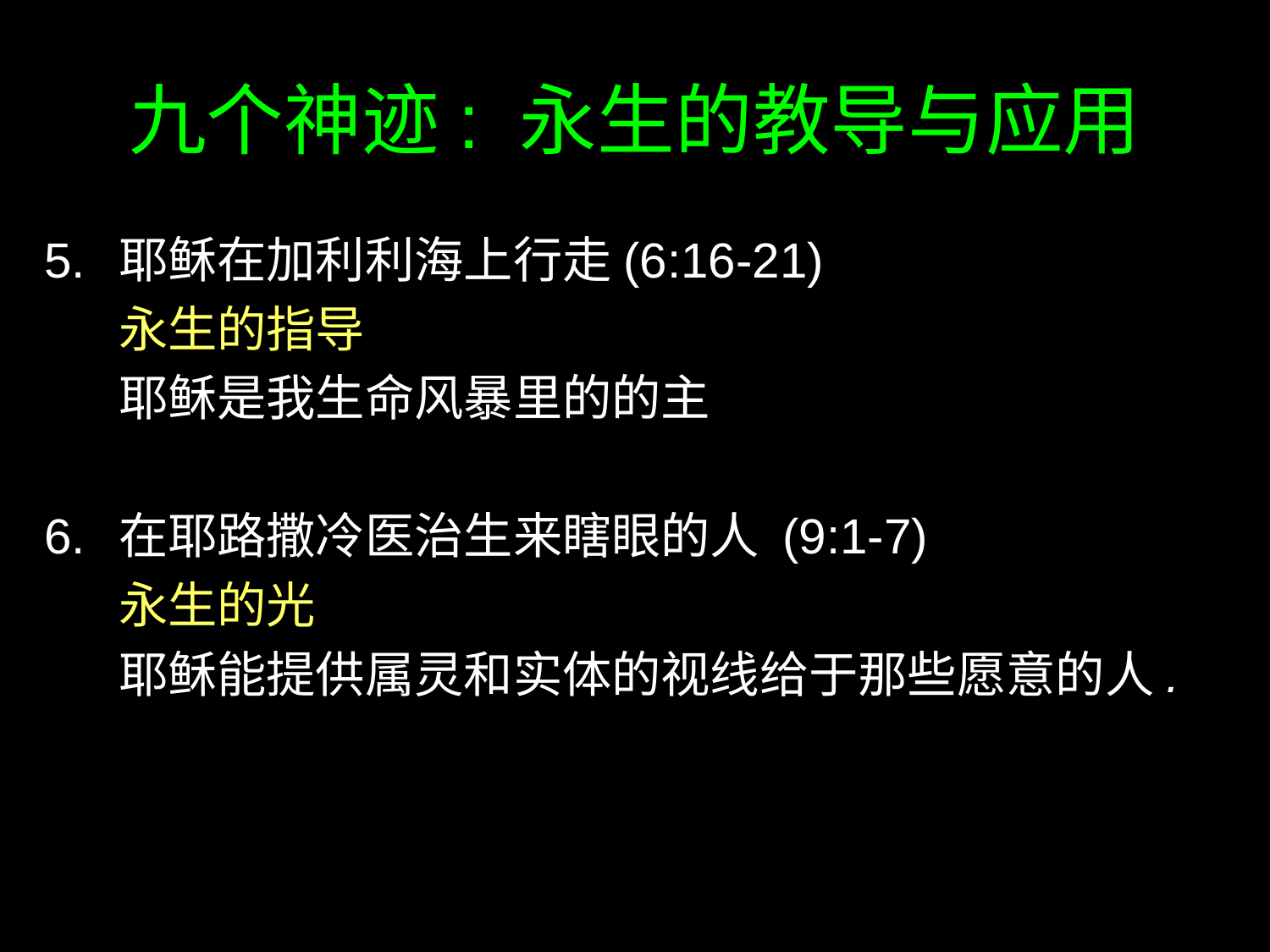

# 九个神迹: 永生的教导与应用
5.	耶稣在加利利海上行走(6:16-21)
	永生的指导
	耶稣是我生命风暴里的的主

在耶路撒冷医治生来瞎眼的人 (9:1-7)
	永生的光
	耶稣能提供属灵和实体的视线给于那些愿意的人.